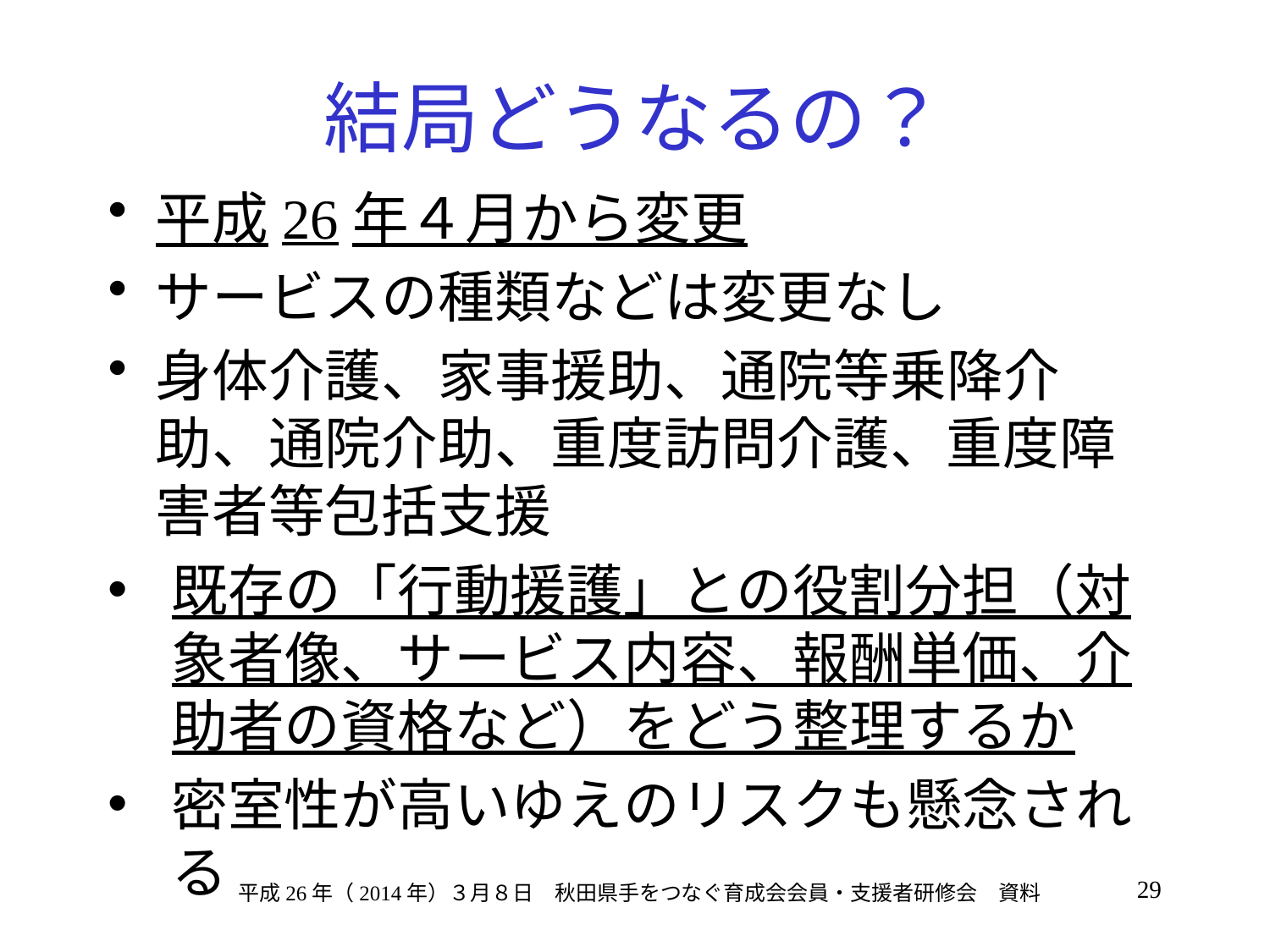

# 結局どうなるの？
平成26年４月から変更
サービスの種類などは変更なし
身体介護、家事援助、通院等乗降介助、通院介助、重度訪問介護、重度障害者等包括支援
既存の「行動援護」との役割分担（対象者像、サービス内容、報酬単価、介助者の資格など）をどう整理するか
密室性が高いゆえのリスクも懸念される
29